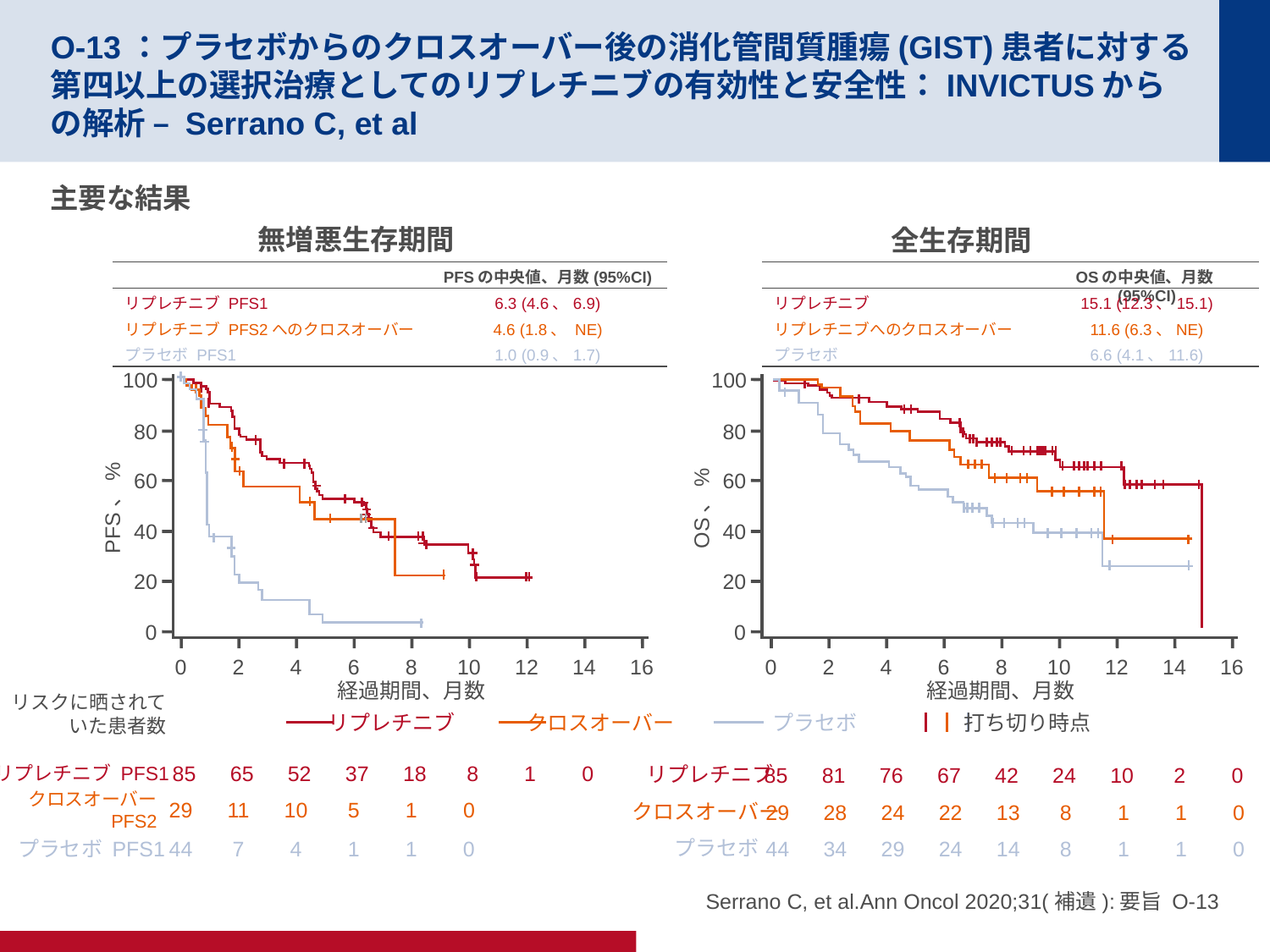

# O-13：プラセボからのクロスオーバー後の消化管間質腫瘍(GIST)患者に対する第四以上の選択治療としてのリプレチニブの有効性と安全性：INVICTUSからの解析 – Serrano C, et al
主要な結果
無増悪生存期間
全生存期間
|  | PFSの中央値、月数(95%CI) |
| --- | --- |
| リプレチニブ PFS1 | 6.3 (4.6、6.9) |
| リプレチニブ PFS2へのクロスオーバー | 4.6 (1.8、 NE) |
| プラセボ PFS1 | 1.0 (0.9、1.7) |
|  | OSの中央値、月数(95%CI) |
| --- | --- |
| リプレチニブ | 15.1 (12.3、15.1) |
| リプレチニブへのクロスオーバー | 11.6 (6.3、NE) |
| プラセボ | 6.6 (4.1、11.6) |
100

80

60

PFS、%
40

20

0

0
2
4
6
8
10
12
14
16
経過期間、月数
100

80

60

OS、%
40

20

0

0
2
4
6
8
10
12
14
16
経過期間、月数
リスクに晒されていた患者数
リプレチニブ
クロスオーバー
プラセボ
打ち切り時点
リプレチニブ
リプレチニブ PFS1
85
65
52
37
18
8
1
0
85
81
76
67
42
24
10
2
0
クロスオーバー PFS2
29
11
10
5
1
0
クロスオーバー
29
28
24
22
13
8
1
1
0
プラセボ
プラセボ PFS1
44
7
4
1
1
0
44
34
29
24
14
8
1
1
0
Serrano C, et al.Ann Oncol 2020;31(補遺):要旨 O-13